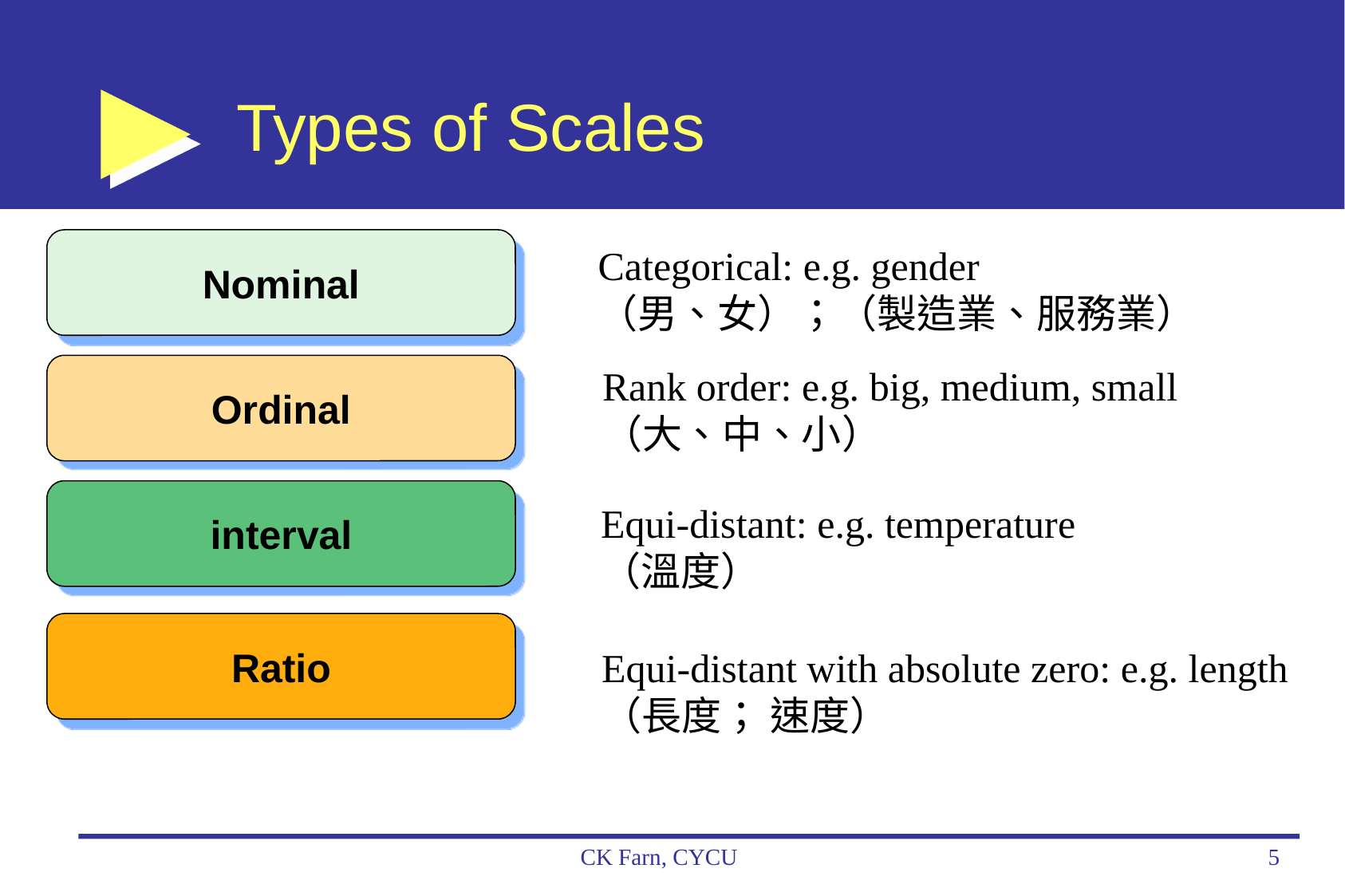

# Types of Scales
Nominal
Categorical: e.g. gender
（男、女）；（製造業、服務業）
Ordinal
Rank order: e.g. big, medium, small
（大、中、小）
interval
Equi-distant: e.g. temperature
（溫度）
Ratio
Equi-distant with absolute zero: e.g. length
（長度； 速度）
CK Farn, CYCU
5